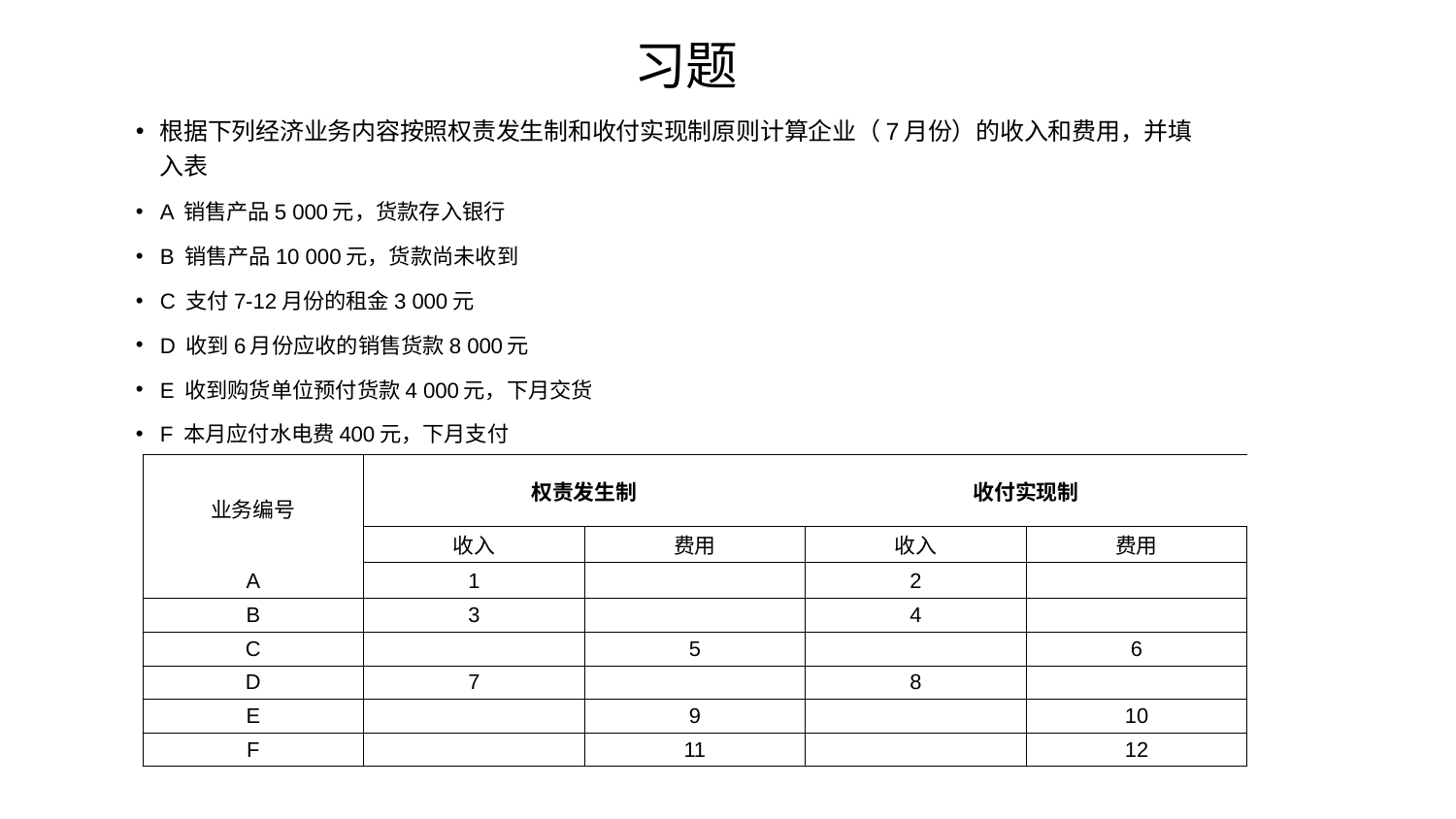

# 习题
根据下列经济业务内容按照权责发生制和收付实现制原则计算企业（7月份）的收入和费用，并填入表
A 销售产品5 000元，货款存入银行
B 销售产品10 000元，货款尚未收到
C 支付7-12月份的租金3 000元
D 收到6月份应收的销售货款8 000元
E 收到购货单位预付货款4 000元，下月交货
F 本月应付水电费400元，下月支付
| 业务编号 | 权责发生制 |  | 收付实现制 |  |
| --- | --- | --- | --- | --- |
|  | 收入 | 费用 | 收入 | 费用 |
| A | 1 |  | 2 |  |
| B | 3 |  | 4 |  |
| C |  | 5 |  | 6 |
| D | 7 |  | 8 |  |
| E |  | 9 |  | 10 |
| F |  | 11 |  | 12 |